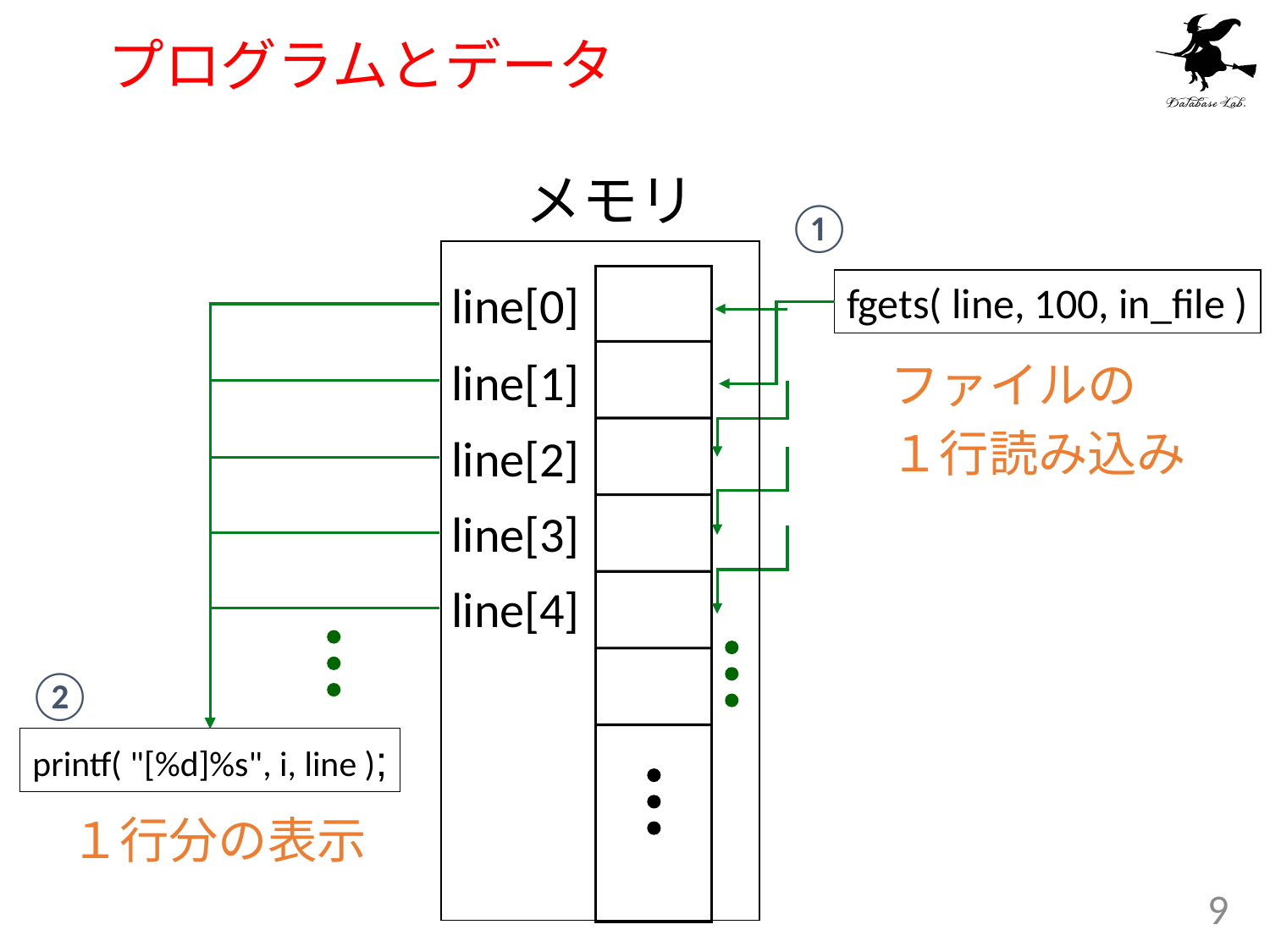

# プログラムとデータ
メモリ
①

line[0]
fgets( line, 100, in_file )

line[1]
ファイルの
１行読み込み

line[2]

line[3]

line[4]

②

printf( "[%d]%s", i, line );

１行分の表示

9